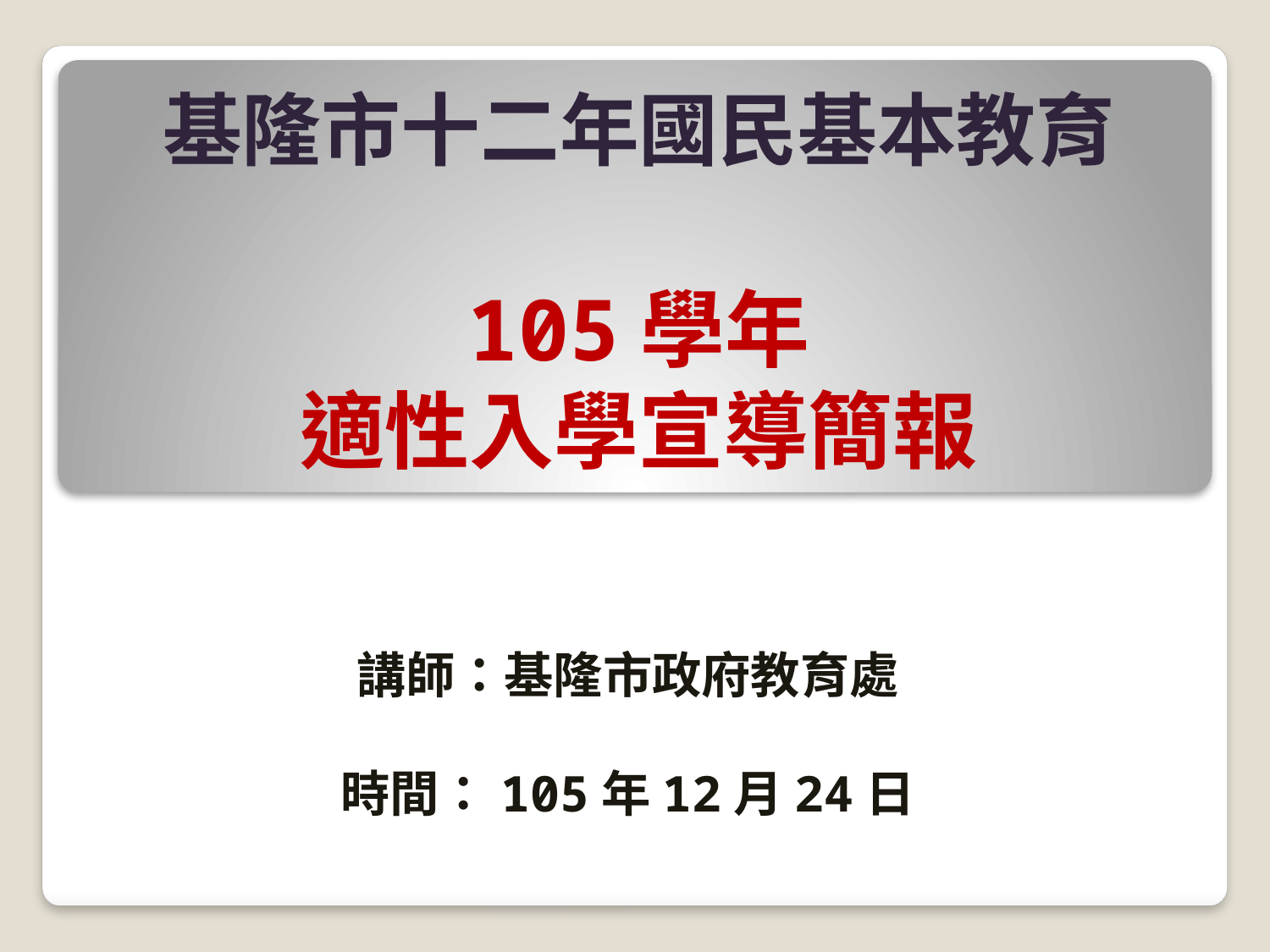

# 基隆市十二年國民基本教育 105學年 適性入學宣導簡報
講師：基隆市政府教育處
時間：105年12月24日